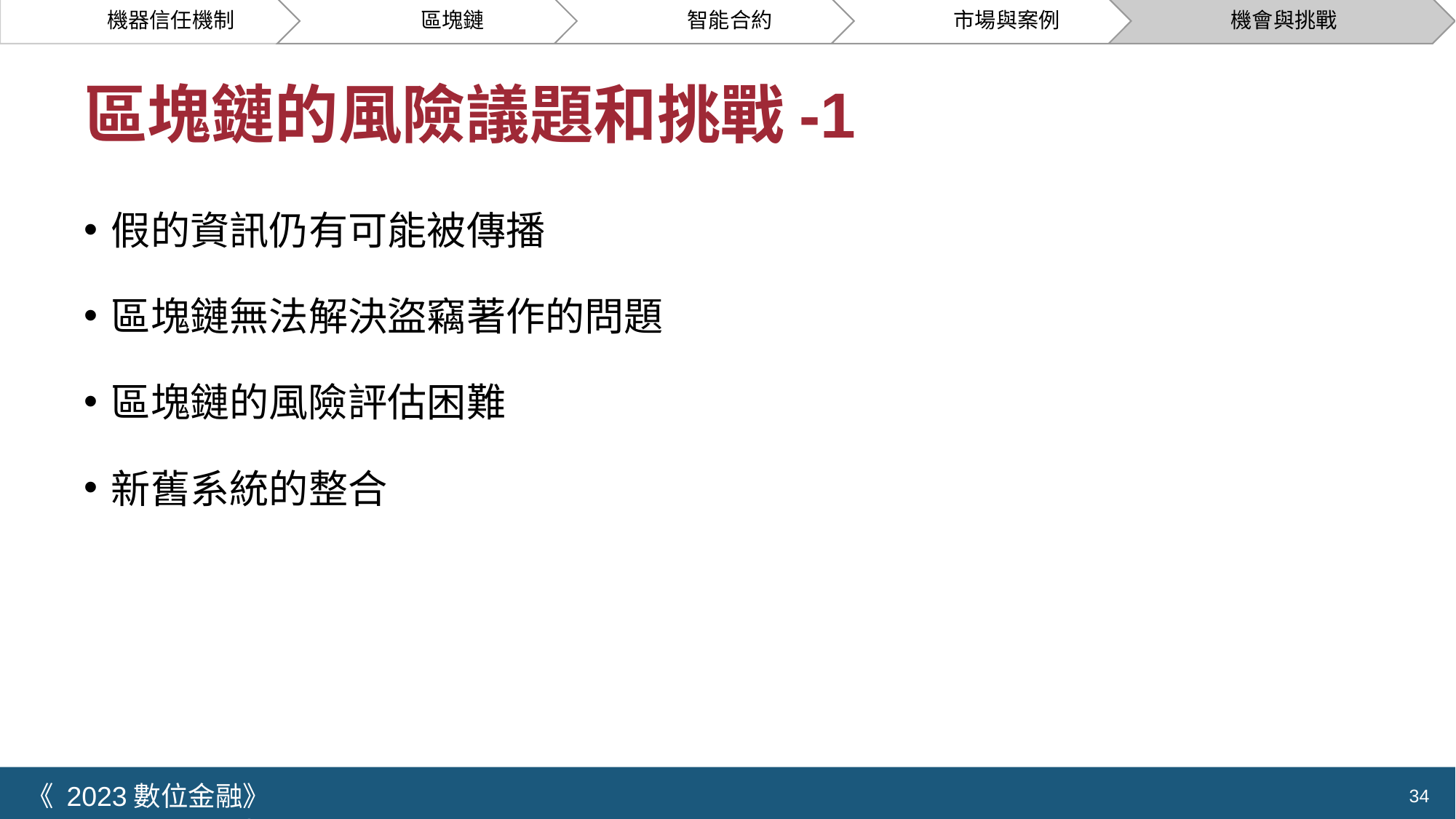

機器信任機制
區塊鏈
智能合約
市場與案例
機會與挑戰
# 區塊鏈的風險議題和挑戰-1
假的資訊仍有可能被傳播
區塊鏈無法解決盜竊著作的問題
區塊鏈的風險評估困難
新舊系統的整合
《 2023數位金融》                                                                                                                                            	NYCU.IIM.IEBI Lab
34